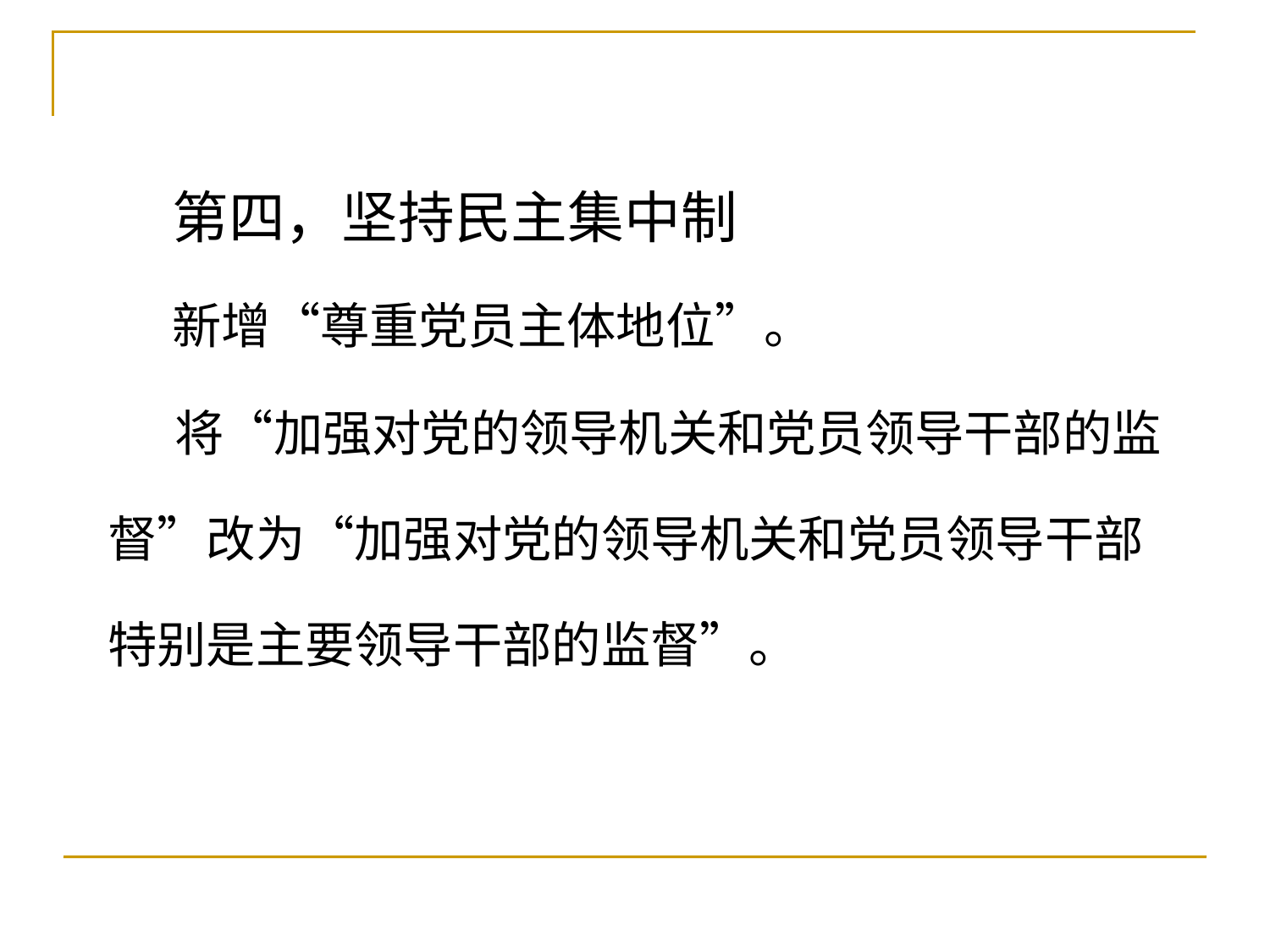

第四，坚持民主集中制
    新增“尊重党员主体地位”。
     将“加强对党的领导机关和党员领导干部的监督”改为“加强对党的领导机关和党员领导干部特别是主要领导干部的监督”。